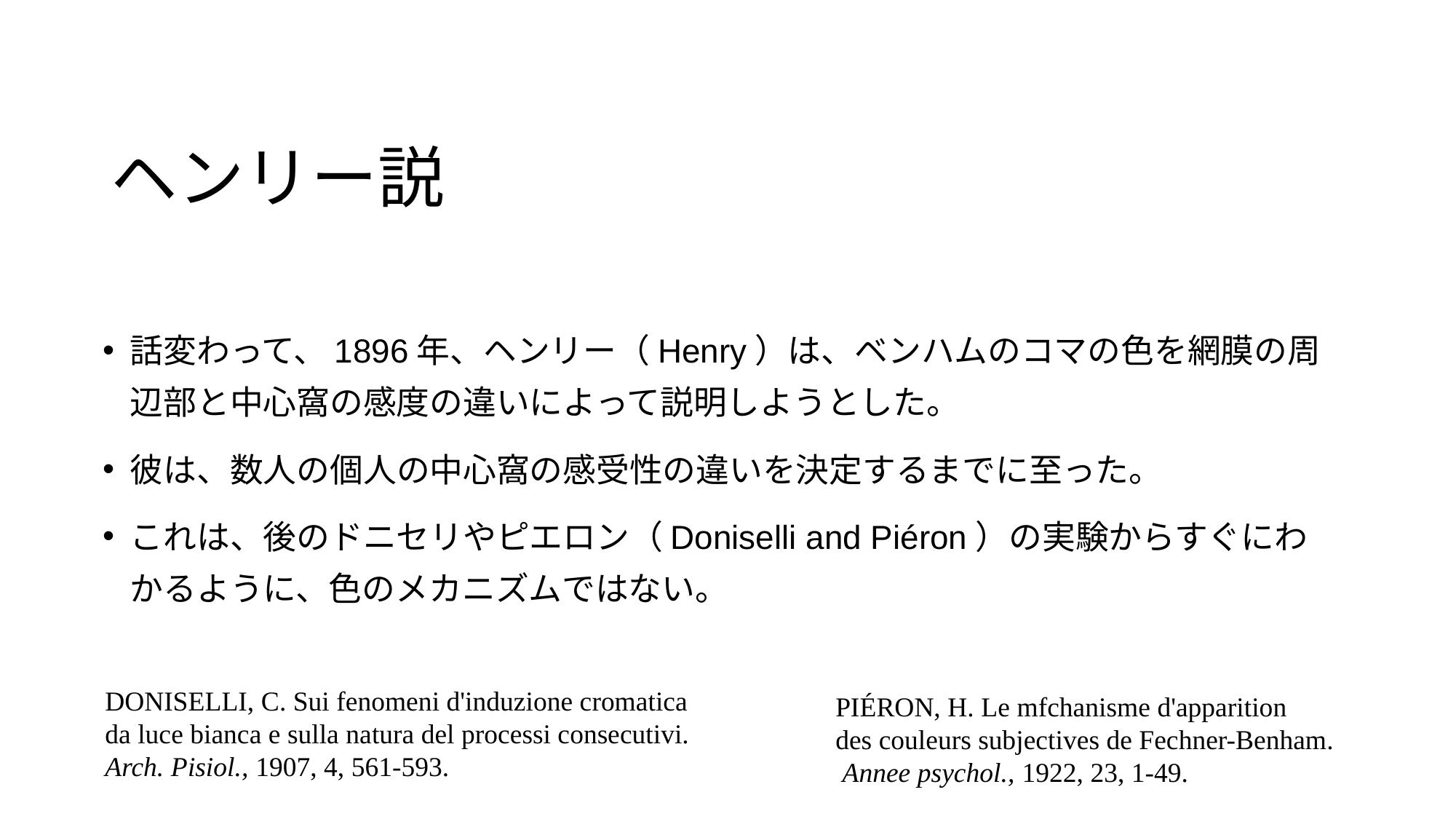

# ヘンリー説
話変わって、1896年、ヘンリー（Henry）は、ベンハムのコマの色を網膜の周辺部と中心窩の感度の違いによって説明しようとした。
彼は、数人の個人の中心窩の感受性の違いを決定するまでに至った。
これは、後のドニセリやピエロン（Doniselli and Piéron）の実験からすぐにわかるように、色のメカニズムではない。
DONISELLI, C. Sui fenomeni d'induzione cromatica
da luce bianca e sulla natura del processi consecutivi.
Arch. Pisiol., 1907, 4, 561-593.
PIÉRON, H. Le mfchanisme d'apparition
des couleurs subjectives de Fechner-Benham.
 Annee psychol., 1922, 23, 1-49.